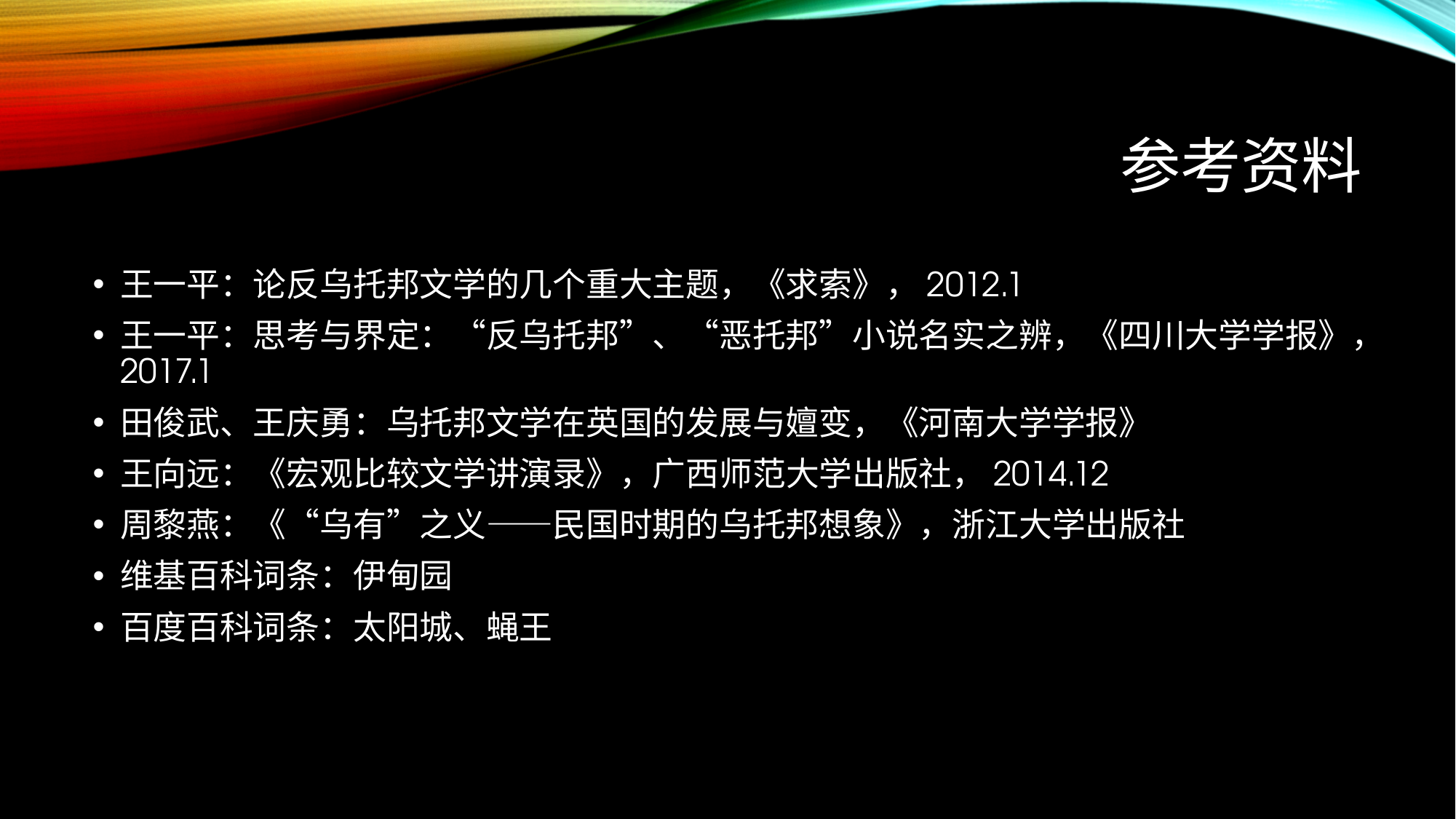

# 参考资料
王一平：论反乌托邦文学的几个重大主题，《求索》，2012.1
王一平：思考与界定：“反乌托邦”、“恶托邦”小说名实之辨，《四川大学学报》，2017.1
田俊武、王庆勇：乌托邦文学在英国的发展与嬗变，《河南大学学报》
王向远：《宏观比较文学讲演录》，广西师范大学出版社，2014.12
周黎燕：《“乌有”之义——民国时期的乌托邦想象》，浙江大学出版社
维基百科词条：伊甸园
百度百科词条：太阳城、蝇王